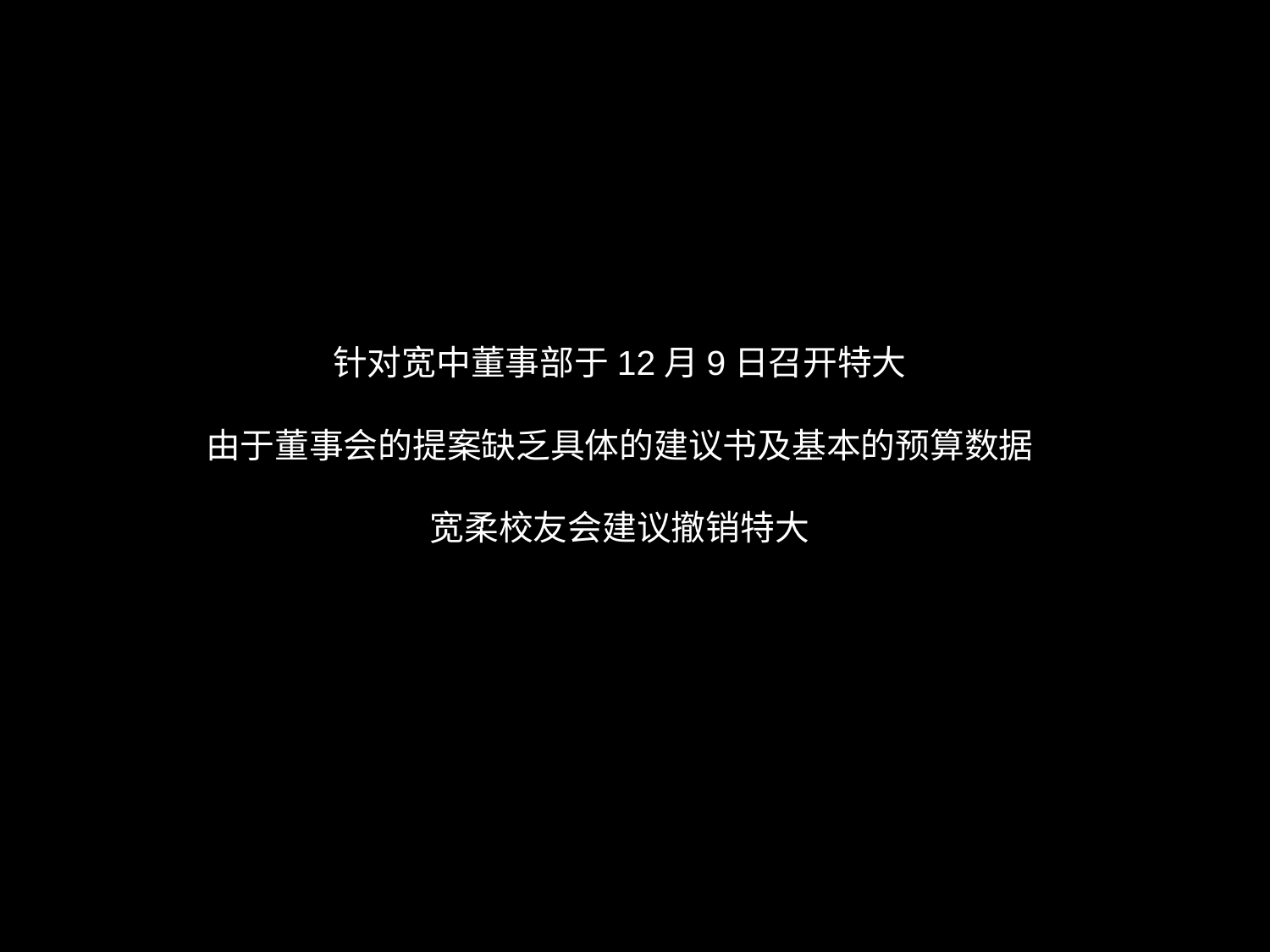

# 针对宽中董事部于12月9日召开特大 由于董事会的提案缺乏具体的建议书及基本的预算数据 宽柔校友会建议撤销特大